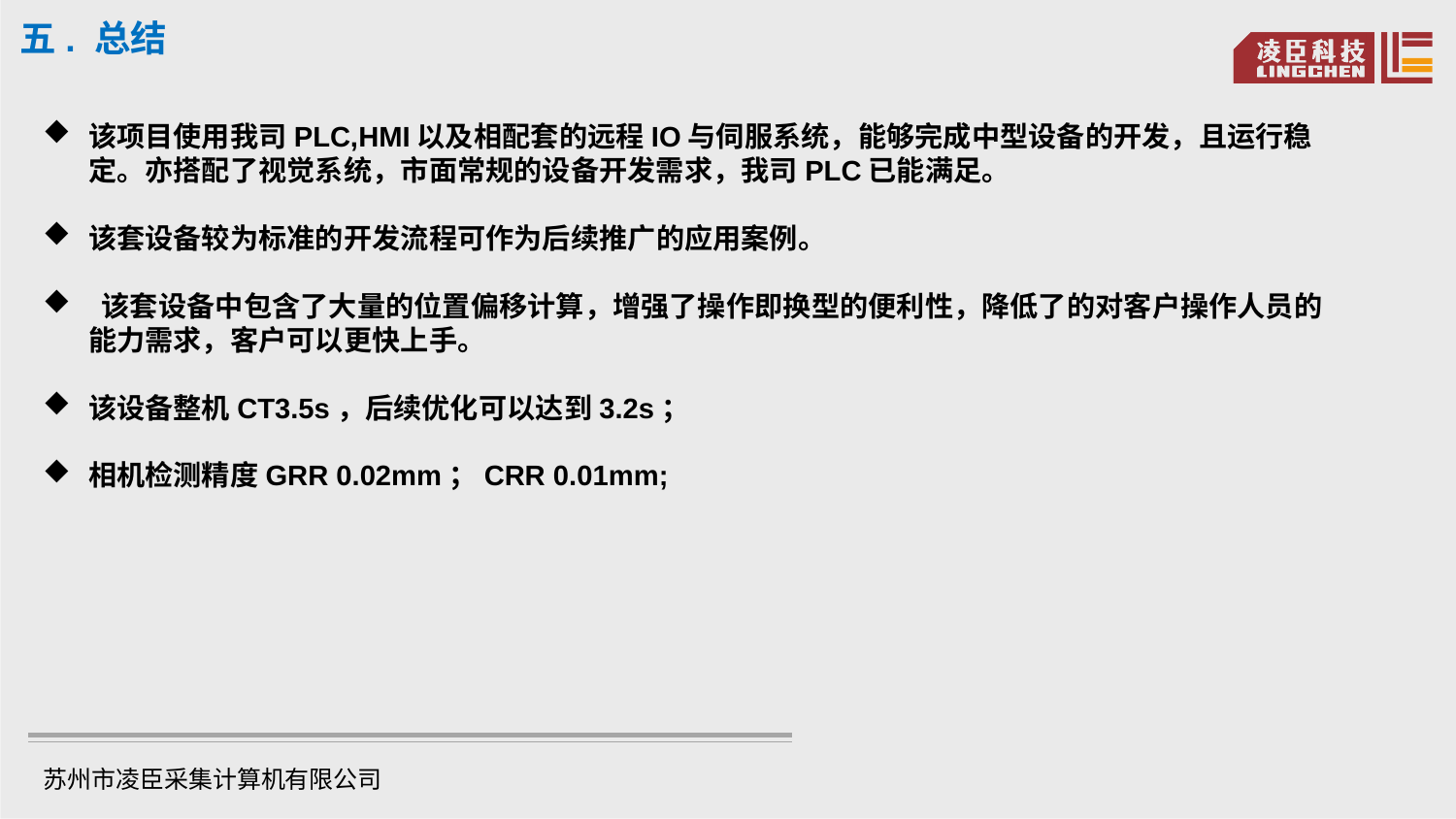

五. 总结
该项目使用我司PLC,HMI以及相配套的远程IO与伺服系统，能够完成中型设备的开发，且运行稳定。亦搭配了视觉系统，市面常规的设备开发需求，我司PLC已能满足。

该套设备较为标准的开发流程可作为后续推广的应用案例。

 该套设备中包含了大量的位置偏移计算，增强了操作即换型的便利性，降低了的对客户操作人员的能力需求，客户可以更快上手。

该设备整机CT3.5s，后续优化可以达到3.2s；

相机检测精度GRR 0.02mm；CRR 0.01mm;